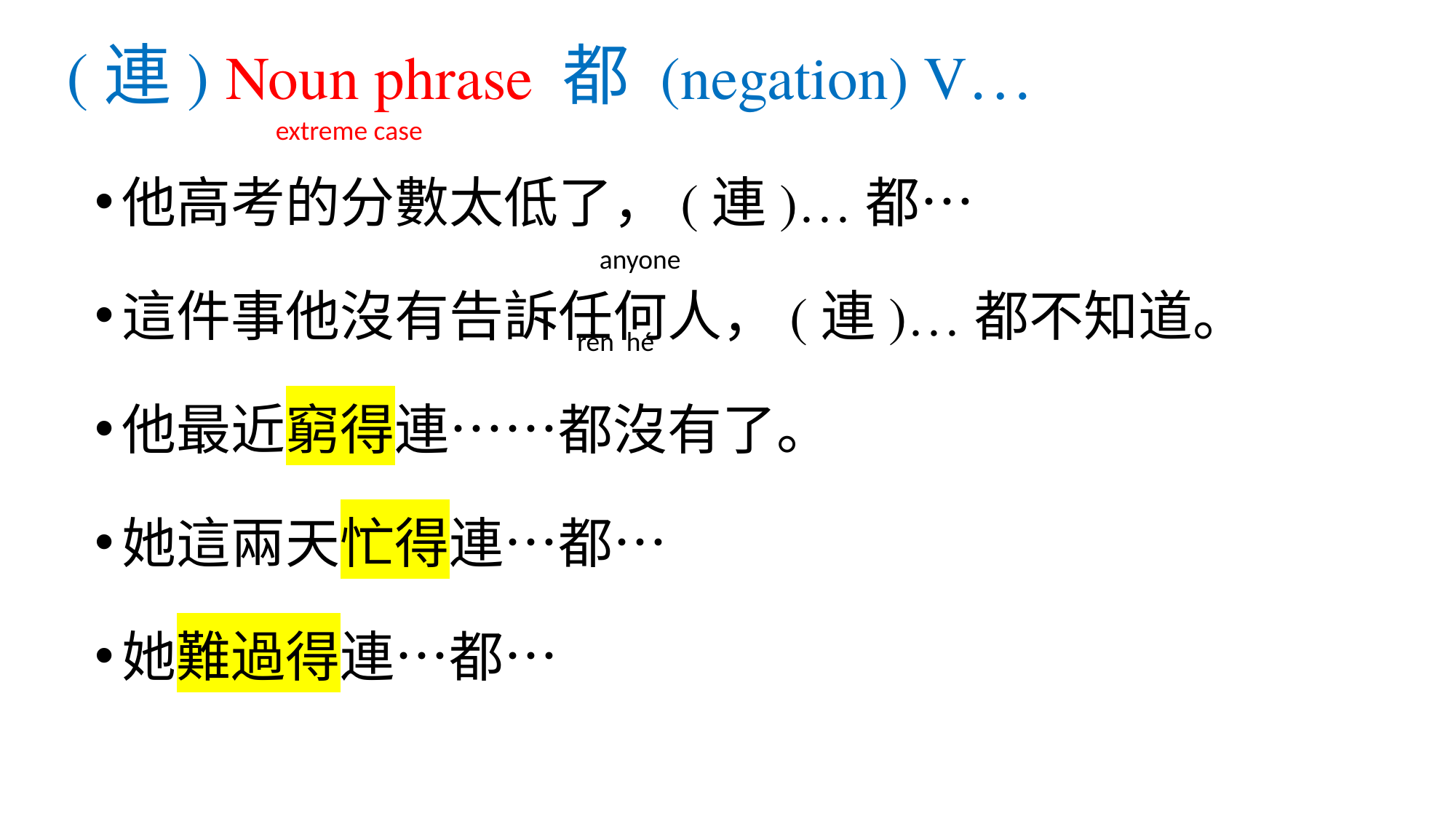

# (連) Noun phrase 都 (negation) V…
extreme case
他高考的分數太低了，(連)…都…
這件事他沒有告訴任何人，(連)…都不知道。
他最近窮得連……都沒有了。
她這兩天忙得連…都…
她難過得連…都…

anyone
 rèn  hé